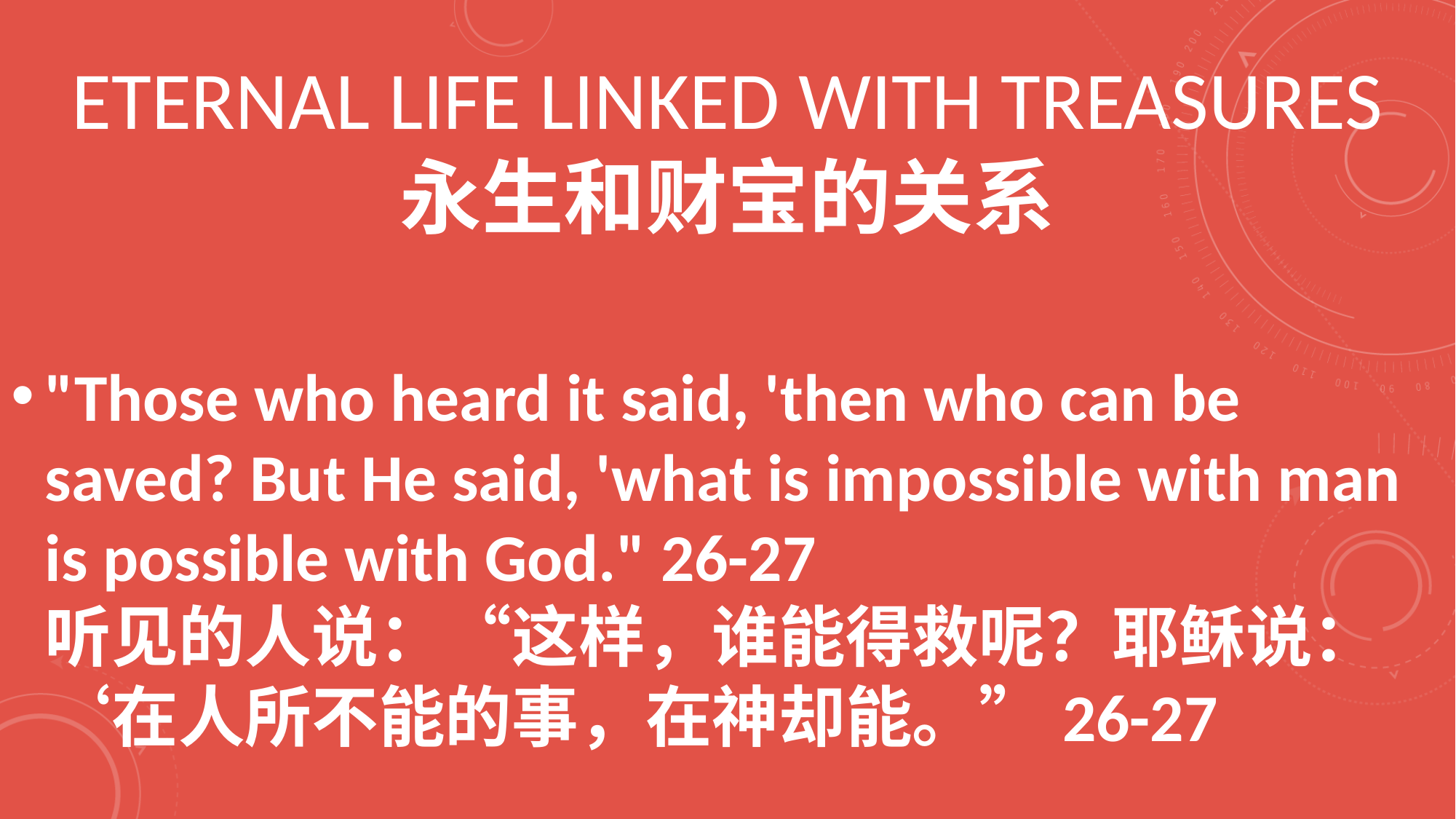

# ETERNAL LIFE LINKED WITH TREASURES 永生和财宝的关系
"Those who heard it said, 'then who can be saved? But He said, 'what is impossible with man is possible with God." 26-27                                          听见的人说：“这样，谁能得救呢？耶稣说：‘在人所不能的事，在神却能。”26-27